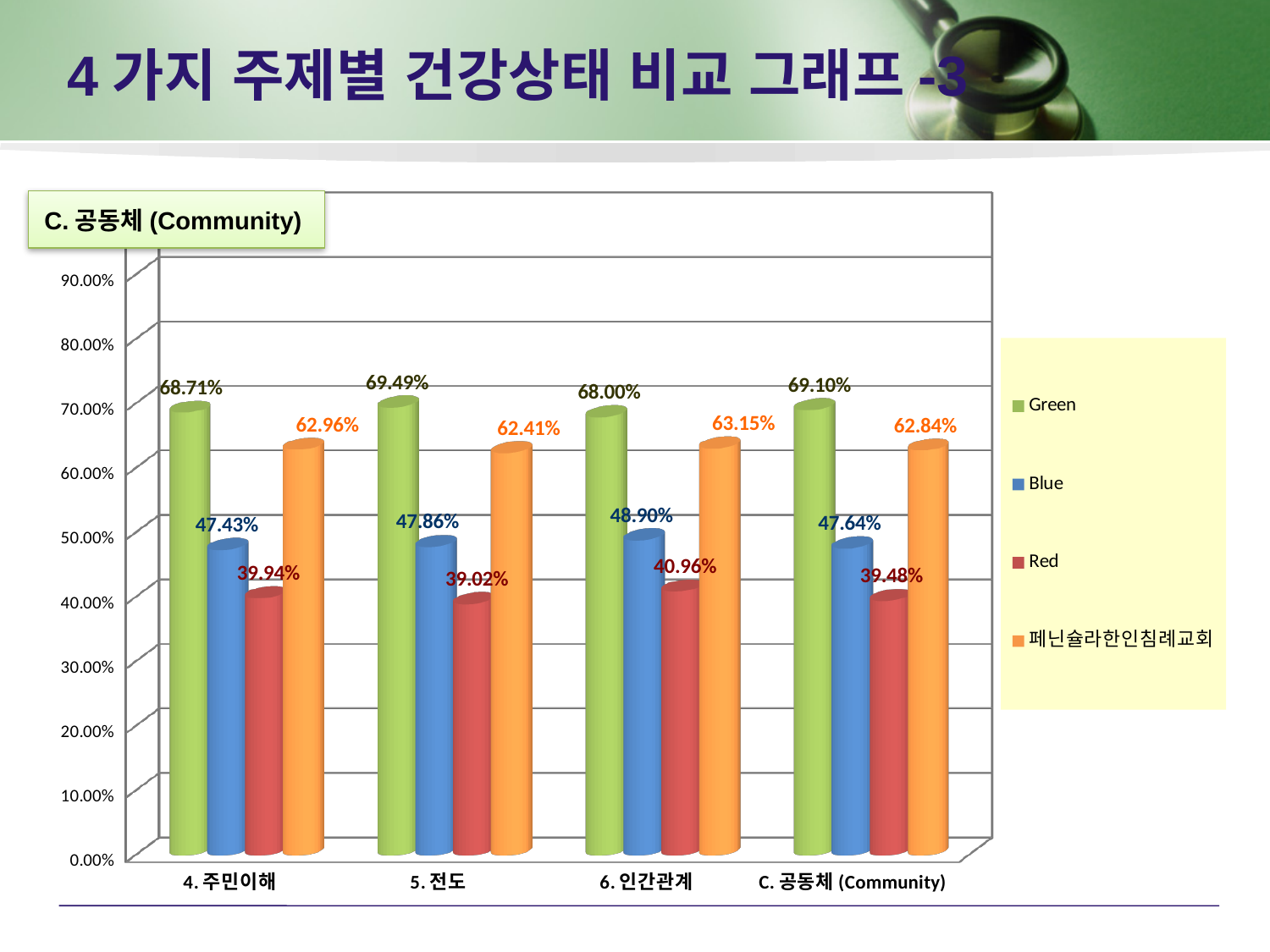

# 4가지 주제별 건강상태 비교 그래프-3

[unsupported chart]

C.공동체(Community)